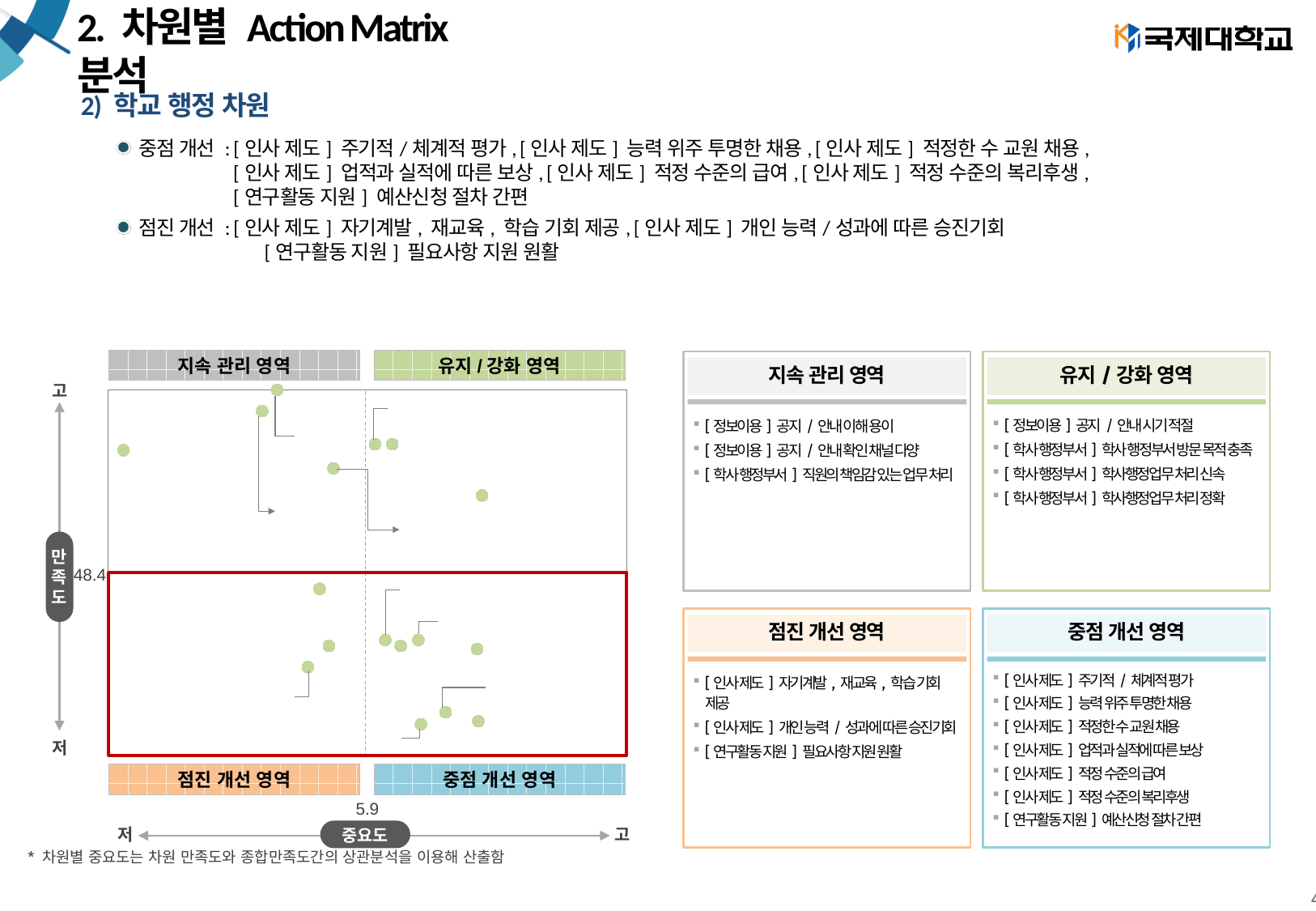

# 2. 차원별 Action Matrix 분석
2) 학교 행정 차원
중점 개선 : [인사 제도] 주기적/체계적 평가, [인사 제도] 능력 위주 투명한 채용, [인사 제도] 적정한 수 교원 채용,
                         [인사 제도] 업적과 실적에 따른 보상, [인사 제도] 적정 수준의 급여, [인사 제도] 적정 수준의 복리후생,
                         [연구활동 지원] 예산신청 절차 간편
점진 개선 : [인사 제도] 자기계발, 재교육, 학습 기회 제공, [인사 제도] 개인 능력/성과에 따른 승진기회
                         [연구활동 지원] 필요사항 지원 원활

### Chart

| Category | Y축 |
|---|---|
지속 관리 영역
유지/강화 영역

지속 관리 영역

유지/강화 영역

고
만
족
도
저

[정보이용] 공지/안내 시기 적절
[학사 행정부서] 학사 행정부서 방문 목적 충족
[학사 행정부서] 학사행정업무 처리 신속
[학사 행정부서] 학사행정업무 처리 정확
[정보이용] 공지/안내 이해 용이
[정보이용] 공지/안내 확인 채널 다양
[학사 행정부서] 직원의 책임감 있는 업무 처리

48.4

점진 개선 영역

중점 개선 영역

[인사 제도] 자기계발, 재교육, 학습 기회 제공
[인사 제도] 개인 능력/성과에 따른 승진기회
[연구활동 지원] 필요사항 지원 원활
[인사 제도] 주기적/체계적 평가
[인사 제도] 능력 위주 투명한 채용
[인사 제도] 적정한 수 교원 채용
[인사 제도] 업적과 실적에 따른 보상
[인사 제도] 적정 수준의 급여
[인사 제도] 적정 수준의 복리후생
[연구활동 지원] 예산신청 절차 간편
점진 개선 영역
중점 개선 영역
5.9
중요도
저
고
* 차원별 중요도는 차원 만족도와 종합만족도간의 상관분석을 이용해 산출함